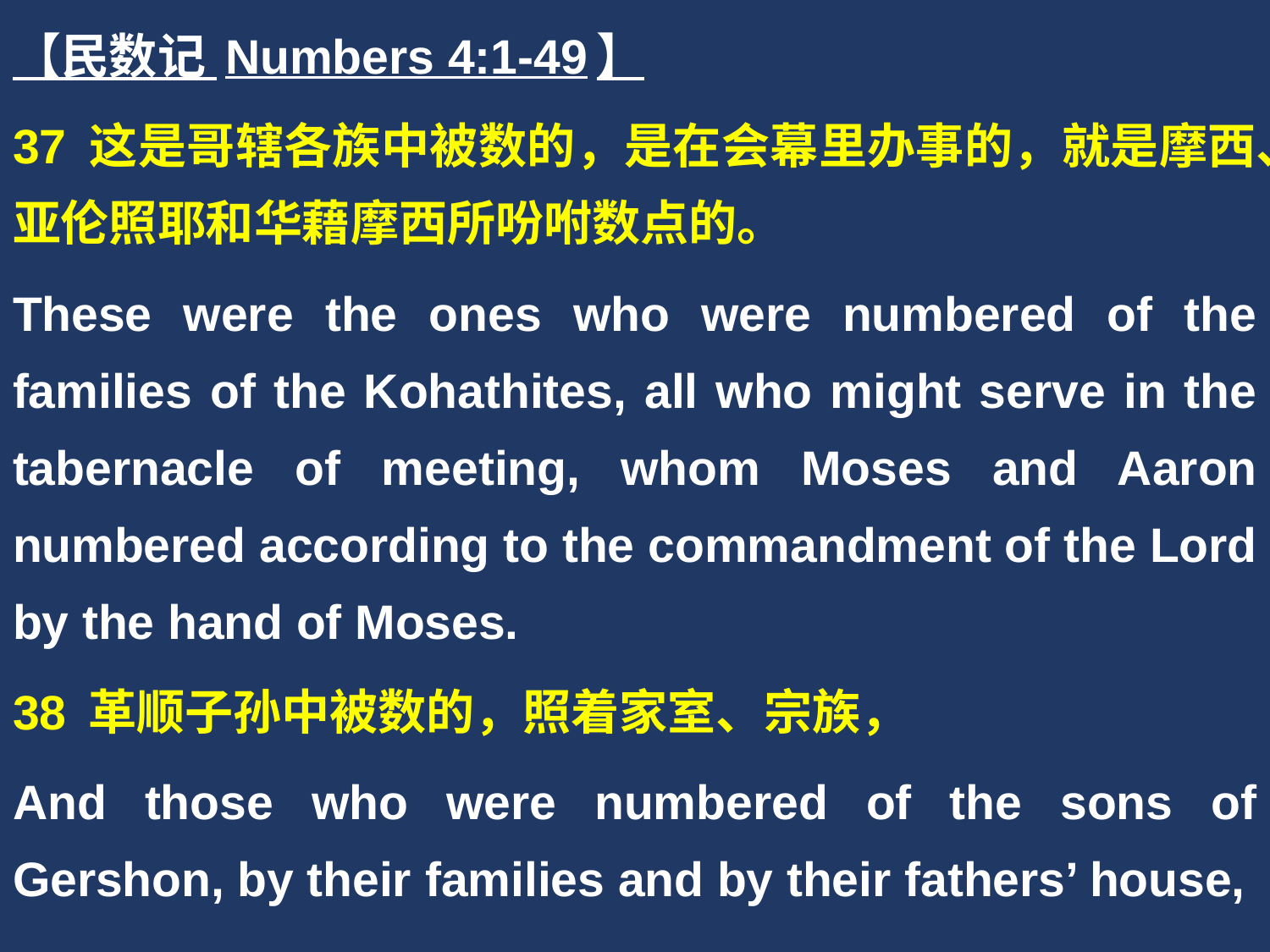

【民数记 Numbers 4:1-49】
37 这是哥辖各族中被数的，是在会幕里办事的，就是摩西、亚伦照耶和华藉摩西所吩咐数点的。
These were the ones who were numbered of the families of the Kohathites, all who might serve in the tabernacle of meeting, whom Moses and Aaron numbered according to the commandment of the Lord by the hand of Moses.
38 革顺子孙中被数的，照着家室、宗族，
And those who were numbered of the sons of Gershon, by their families and by their fathers’ house,